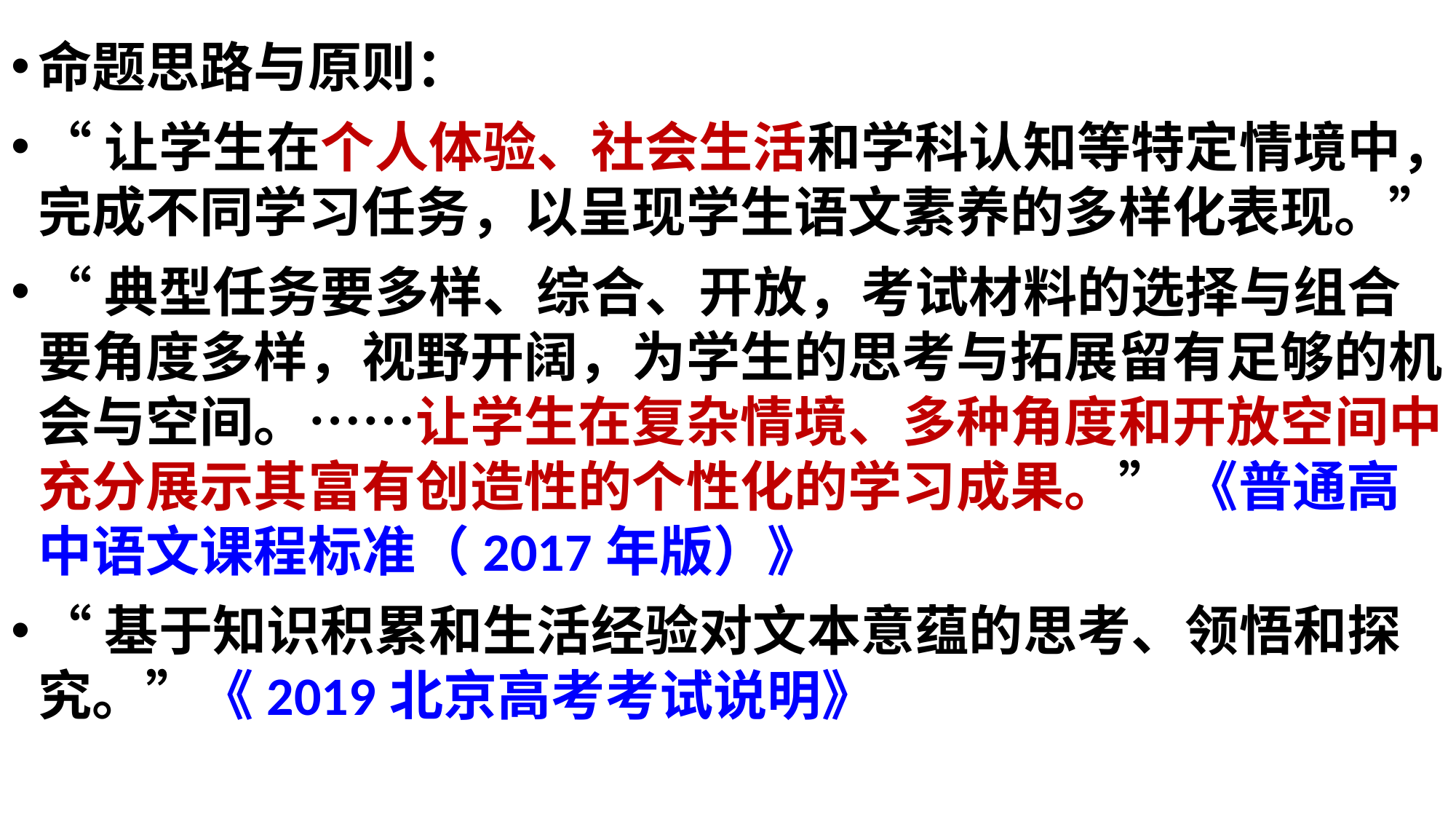

命题思路与原则：
“让学生在个人体验、社会生活和学科认知等特定情境中，完成不同学习任务，以呈现学生语文素养的多样化表现。”
“典型任务要多样、综合、开放，考试材料的选择与组合要角度多样，视野开阔，为学生的思考与拓展留有足够的机会与空间。……让学生在复杂情境、多种角度和开放空间中充分展示其富有创造性的个性化的学习成果。” 《普通高中语文课程标准（2017年版）》
“基于知识积累和生活经验对文本意蕴的思考、领悟和探究。”《2019北京高考考试说明》